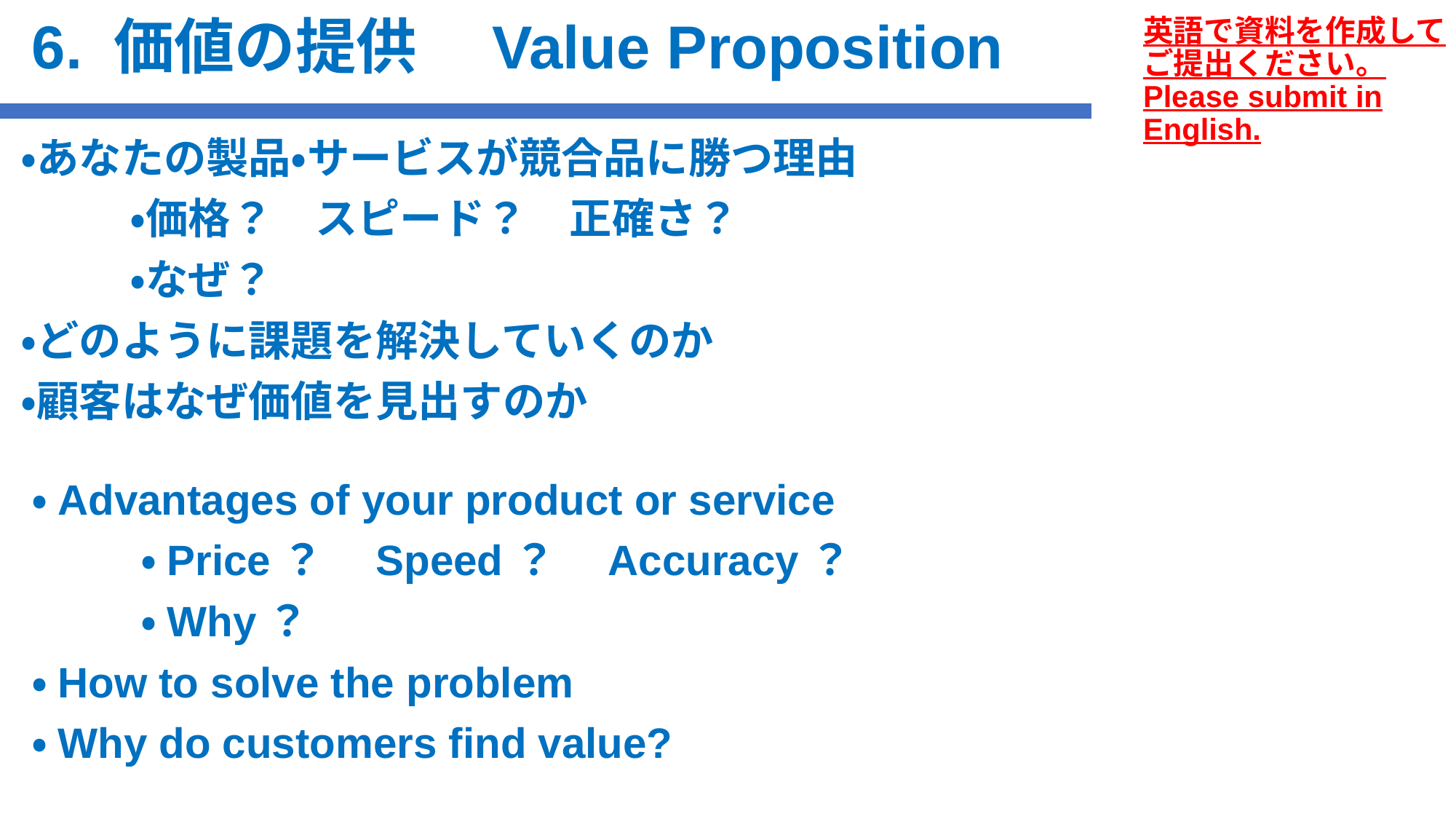

英語で資料を作成してご提出ください。
Please submit in English.
# 6. 価値の提供　Value Proposition
・あなたの製品・サービスが競合品に勝つ理由
	・価格？　スピード？　正確さ？
	・なぜ？
・どのように課題を解決していくのか
・顧客はなぜ価値を見出すのか
・Advantages of your product or service
	・Price？　Speed？　Accuracy？
	・Why？
・How to solve the problem
・Why do customers find value?